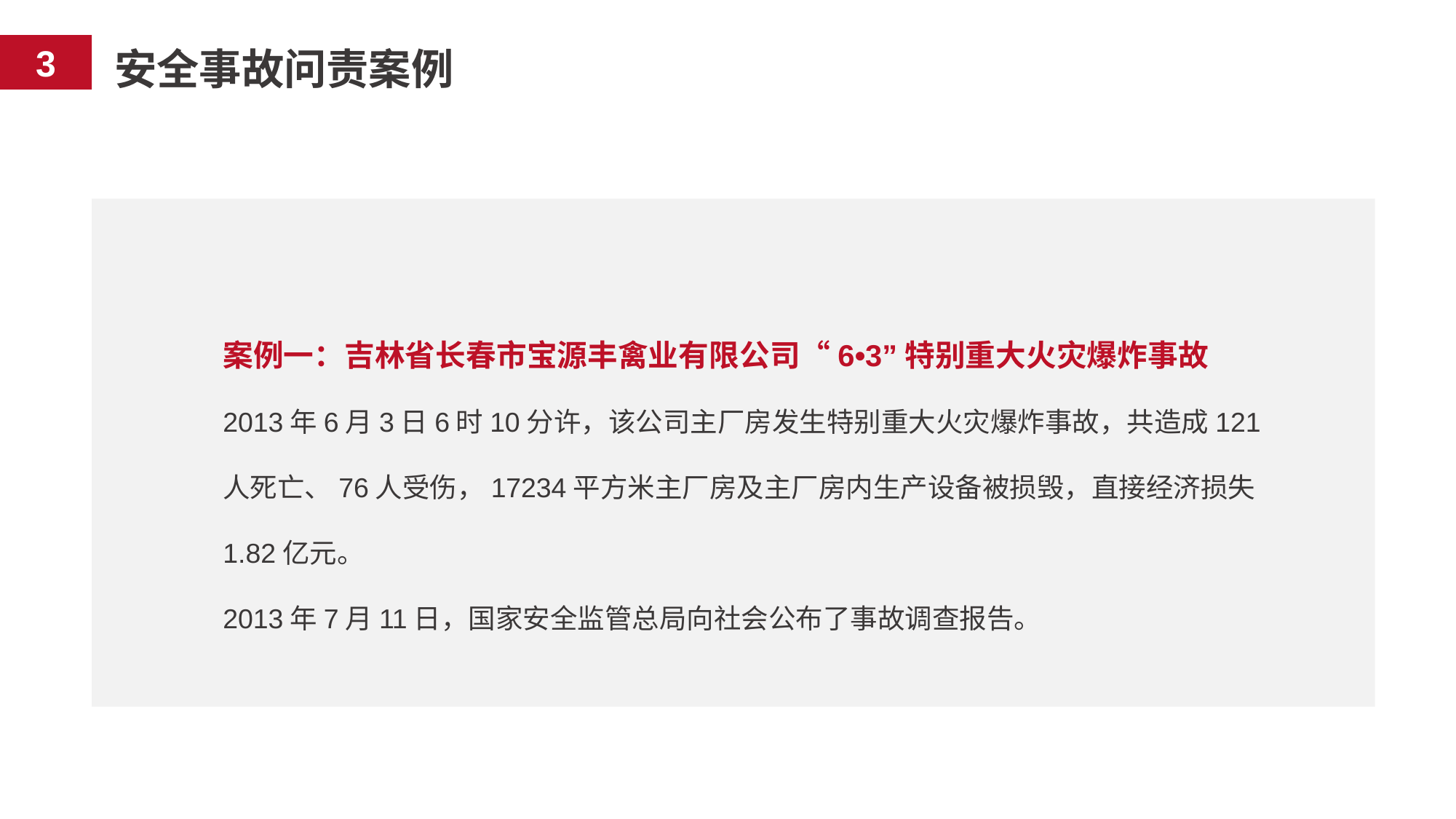

3
安全事故问责案例

案例一：吉林省长春市宝源丰禽业有限公司“6•3”特别重大火灾爆炸事故
2013年6月3日6时10分许，该公司主厂房发生特别重大火灾爆炸事故，共造成121人死亡、76人受伤，17234平方米主厂房及主厂房内生产设备被损毁，直接经济损失1.82亿元。
2013年7月11日，国家安全监管总局向社会公布了事故调查报告。